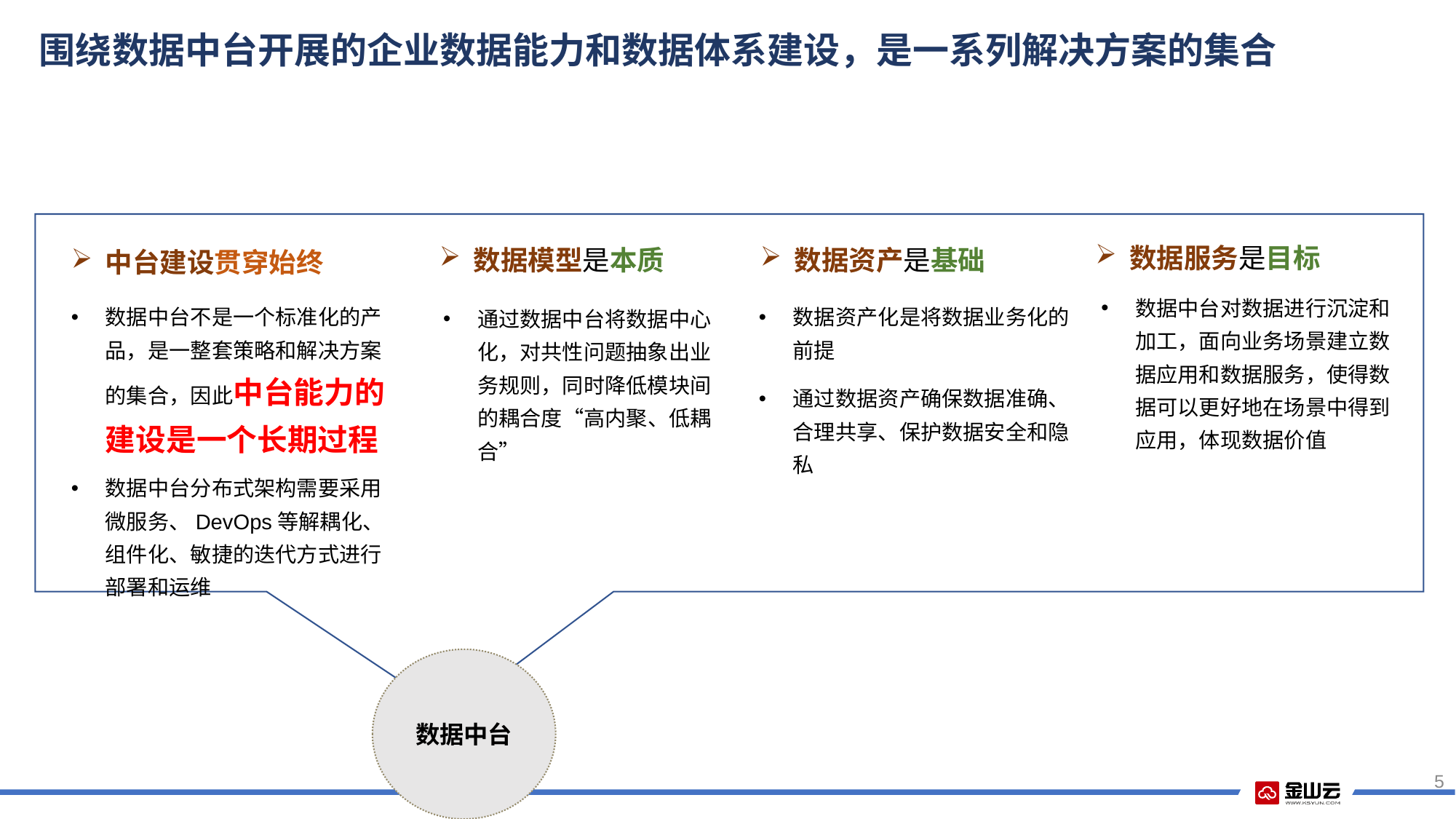

围绕数据中台开展的企业数据能力和数据体系建设，是一系列解决方案的集合

数据服务是目标
数据资产是基础
数据模型是本质
中台建设贯穿始终

数据中台对数据进行沉淀和加工，面向业务场景建立数据应用和数据服务，使得数据可以更好地在场景中得到应用，体现数据价值

数据中台不是一个标准化的产品，是一整套策略和解决方案的集合，因此中台能力的建设是一个长期过程

数据中台分布式架构需要采用微服务、DevOps等解耦化、组件化、敏捷的迭代方式进行部署和运维
数据资产化是将数据业务化的前提

通过数据资产确保数据准确、合理共享、保护数据安全和隐私
通过数据中台将数据中心化，对共性问题抽象出业务规则，同时降低模块间的耦合度“高内聚、低耦合”

数据中台
5